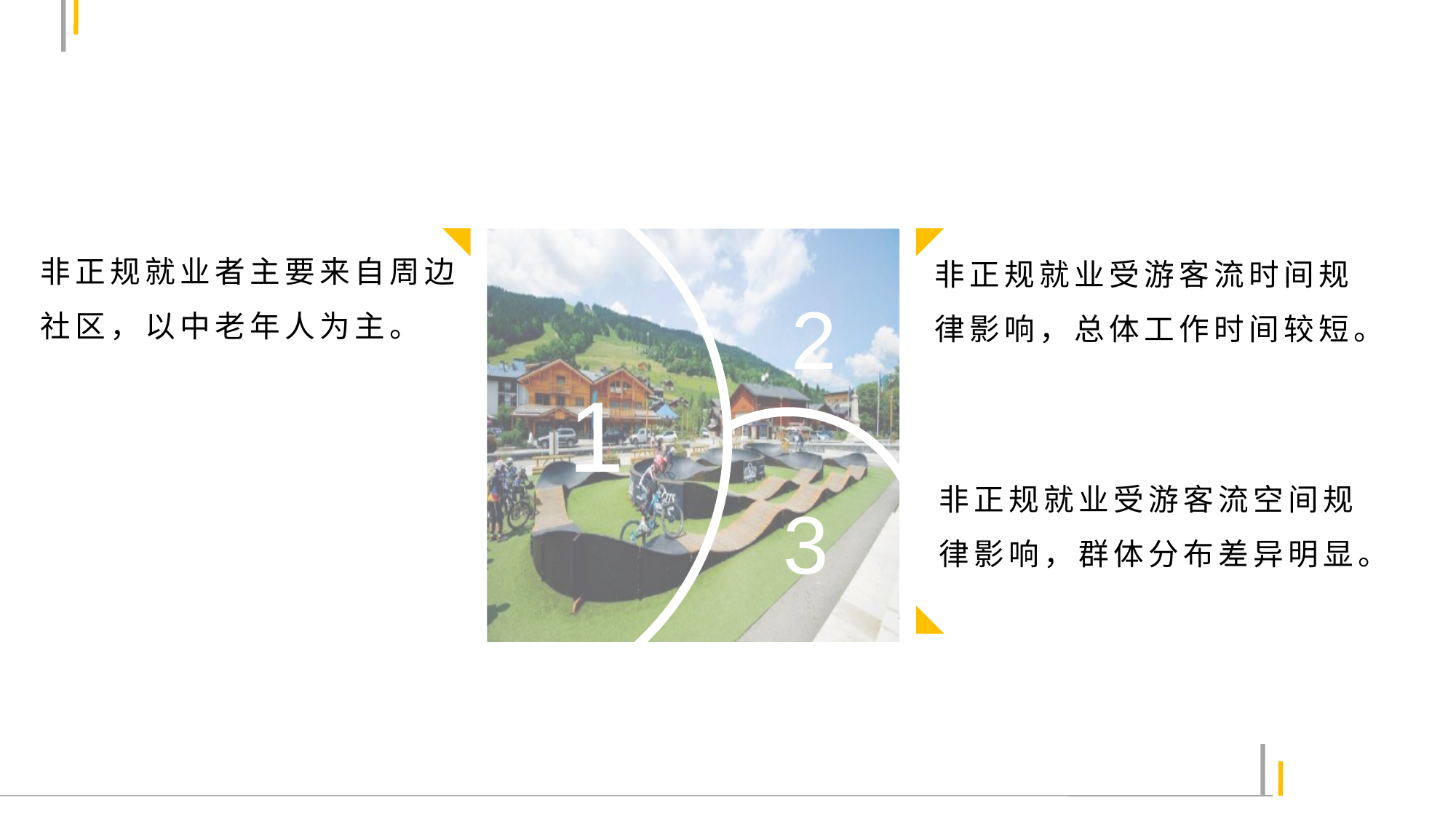

非正规就业者主要来自周边社区，以中老年人为主。
非正规就业受游客流时间规律影响，总体工作时间较短。
2
1

非正规就业受游客流空间规律影响，群体分布差异明显。
3